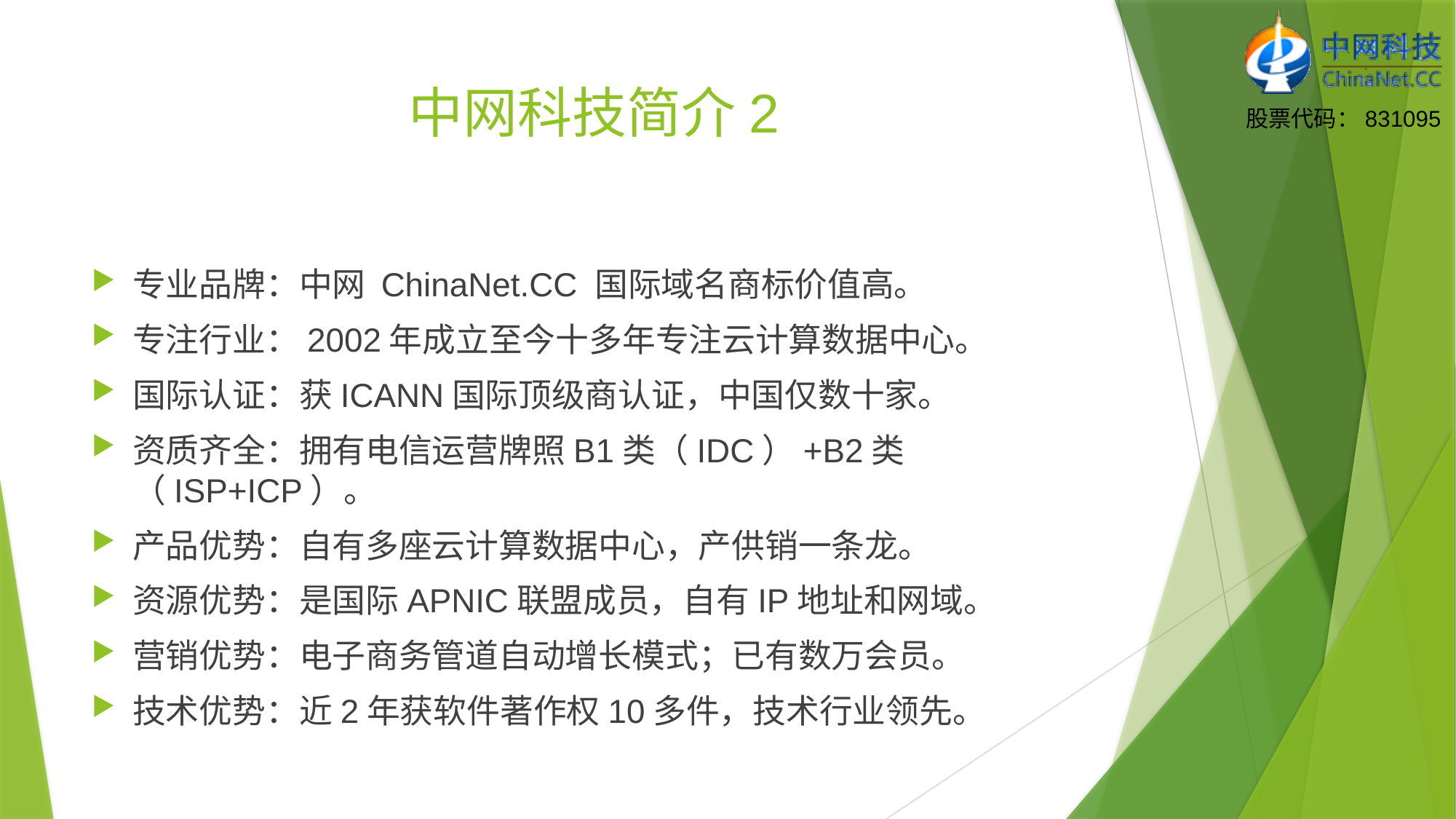

# 中网科技简介2
专业品牌：中网 ChinaNet.CC 国际域名商标价值高。
专注行业：2002年成立至今十多年专注云计算数据中心。
国际认证：获ICANN国际顶级商认证，中国仅数十家。
资质齐全：拥有电信运营牌照B1类（IDC）+B2类（ISP+ICP）。
产品优势：自有多座云计算数据中心，产供销一条龙。
资源优势：是国际APNIC联盟成员，自有IP地址和网域。
营销优势：电子商务管道自动增长模式；已有数万会员。
技术优势：近2年获软件著作权10多件，技术行业领先。